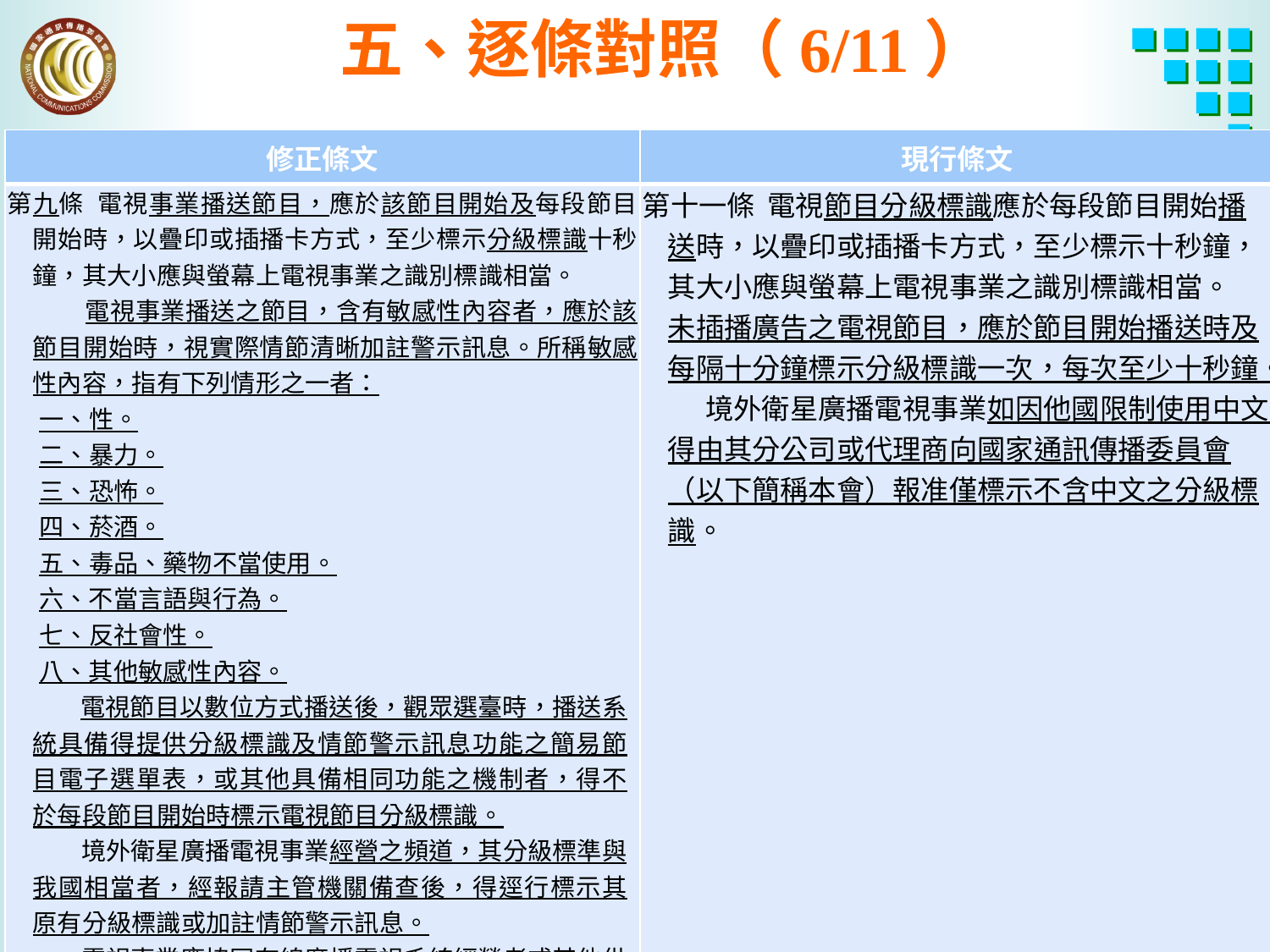

# 五、逐條對照（6/11）
| 修正條文 | 現行條文 |
| --- | --- |
| 第九條 電視事業播送節目，應於該節目開始及每段節目開始時，以疊印或插播卡方式，至少標示分級標識十秒鐘，其大小應與螢幕上電視事業之識別標識相當。 電視事業播送之節目，含有敏感性內容者，應於該節目開始時，視實際情節清晰加註警示訊息。所稱敏感性內容，指有下列情形之一者： 一、性。 二、暴力。 三、恐怖。 四、菸酒。 五、毒品、藥物不當使用。 六、不當言語與行為。 七、反社會性。 八、其他敏感性內容。 電視節目以數位方式播送後，觀眾選臺時，播送系統具備得提供分級標識及情節警示訊息功能之簡易節目電子選單表，或其他具備相同功能之機制者，得不於每段節目開始時標示電視節目分級標識。 境外衛星廣播電視事業經營之頻道，其分級標準與我國相當者，經報請主管機關備查後，得逕行標示其原有分級標識或加註情節警示訊息。 電視事業應協同有線廣播電視系統經營者或其他供公眾收、視聽之播送平臺事業，提供依分級標識或時段，限制兒童及少年觀賞之措施。 | 第十一條 電視節目分級標識應於每段節目開始播送時，以疊印或插播卡方式，至少標示十秒鐘，其大小應與螢幕上電視事業之識別標識相當。 未插播廣告之電視節目，應於節目開始播送時及每隔十分鐘標示分級標識一次，每次至少十秒鐘。 境外衛星廣播電視事業如因他國限制使用中文，得由其分公司或代理商向國家通訊傳播委員會（以下簡稱本會）報准僅標示不含中文之分級標識。 |